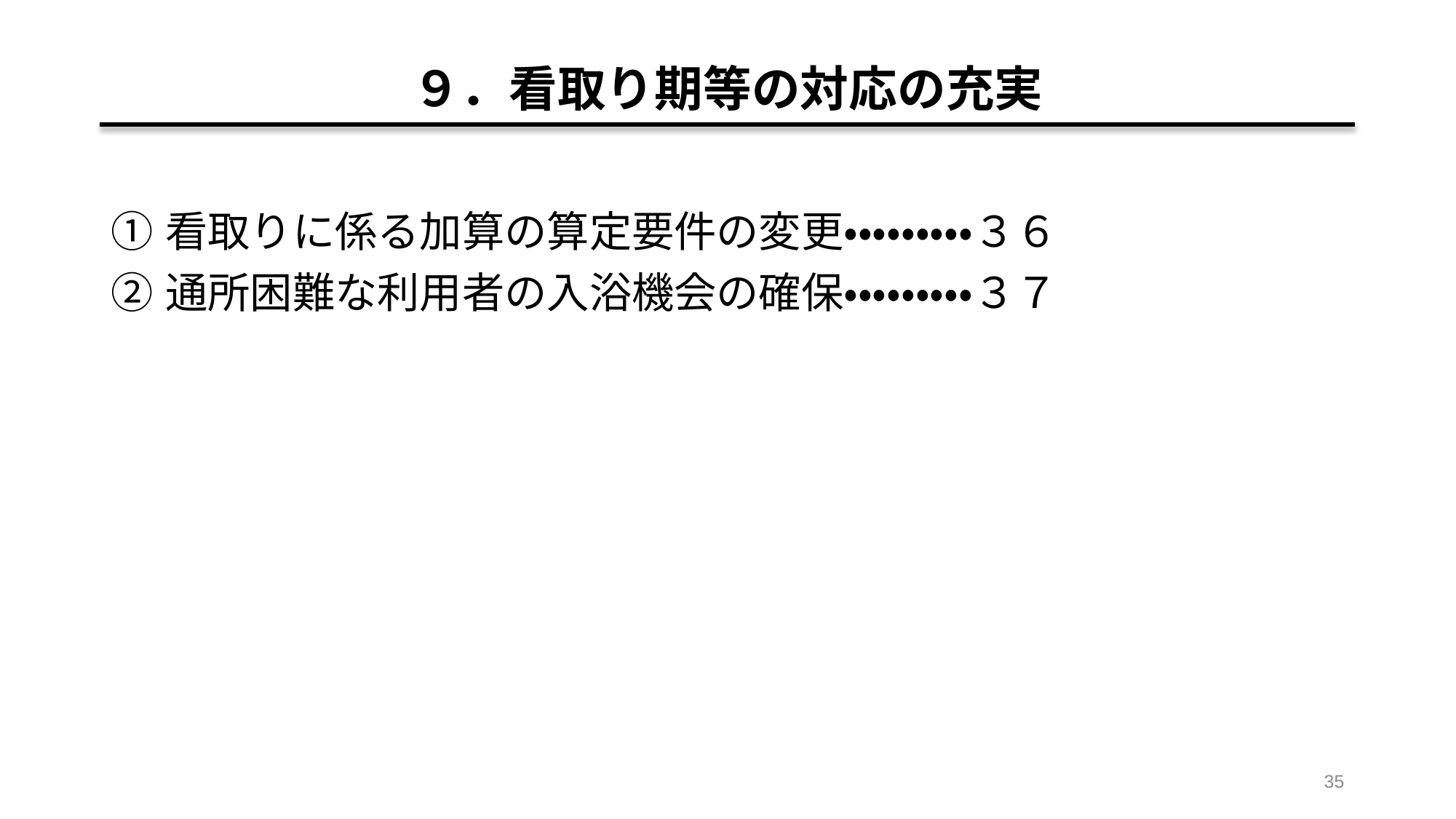

# ９．看取り期等の対応の充実
看取りに係る加算の算定要件の変更・・・・・・・・・３６
通所困難な利用者の入浴機会の確保・・・・・・・・・３７
35